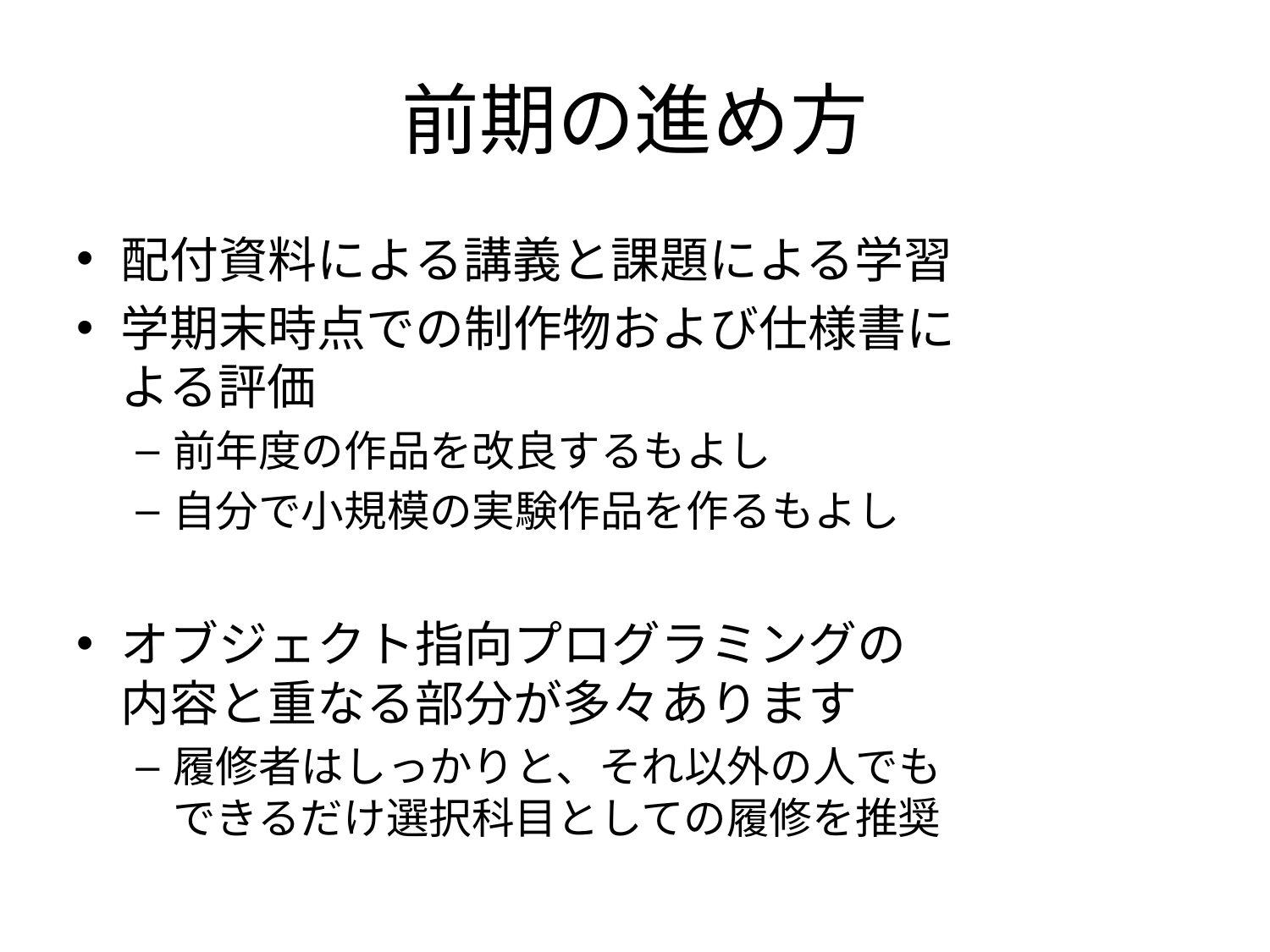

# 前期の進め方
配付資料による講義と課題による学習
学期末時点での制作物および仕様書に
よる評価
前年度の作品を改良するもよし
自分で小規模の実験作品を作るもよし

オブジェクト指向プログラミングの
内容と重なる部分が多々あります
履修者はしっかりと、それ以外の人でも
できるだけ選択科目としての履修を推奨